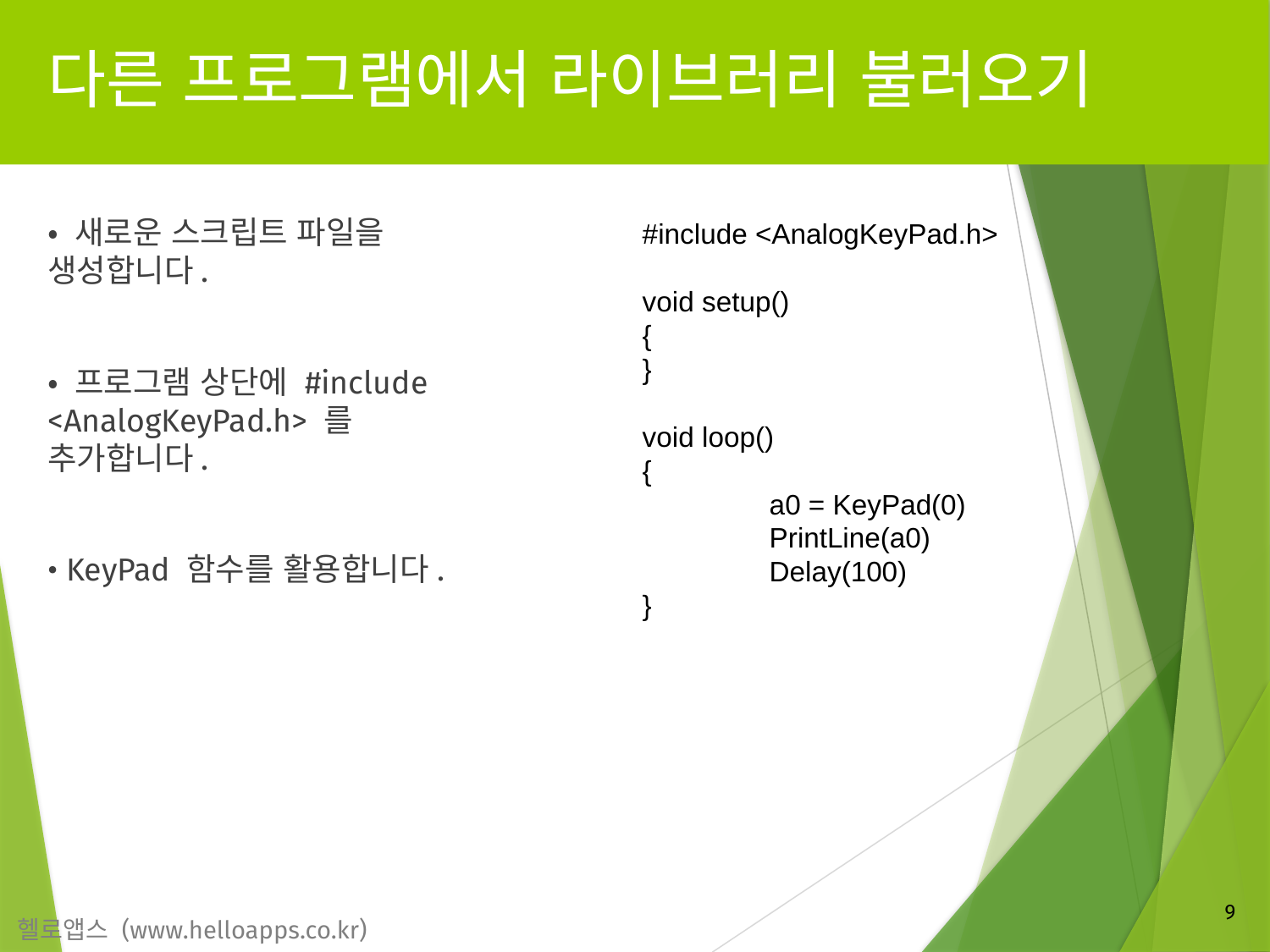

# 다른 프로그램에서 라이브러리 불러오기

        #include <AnalogKeyPad.h>

        void setup()
        {
        }

        void loop()
        {
	        a0 = KeyPad(0)
	        PrintLine(a0)
	        Delay(100)
        }
• 새로운 스크립트 파일을 생성합니다.

• 프로그램 상단에 #include <AnalogKeyPad.h> 를 추가합니다.

• KeyPad 함수를 활용합니다.
9